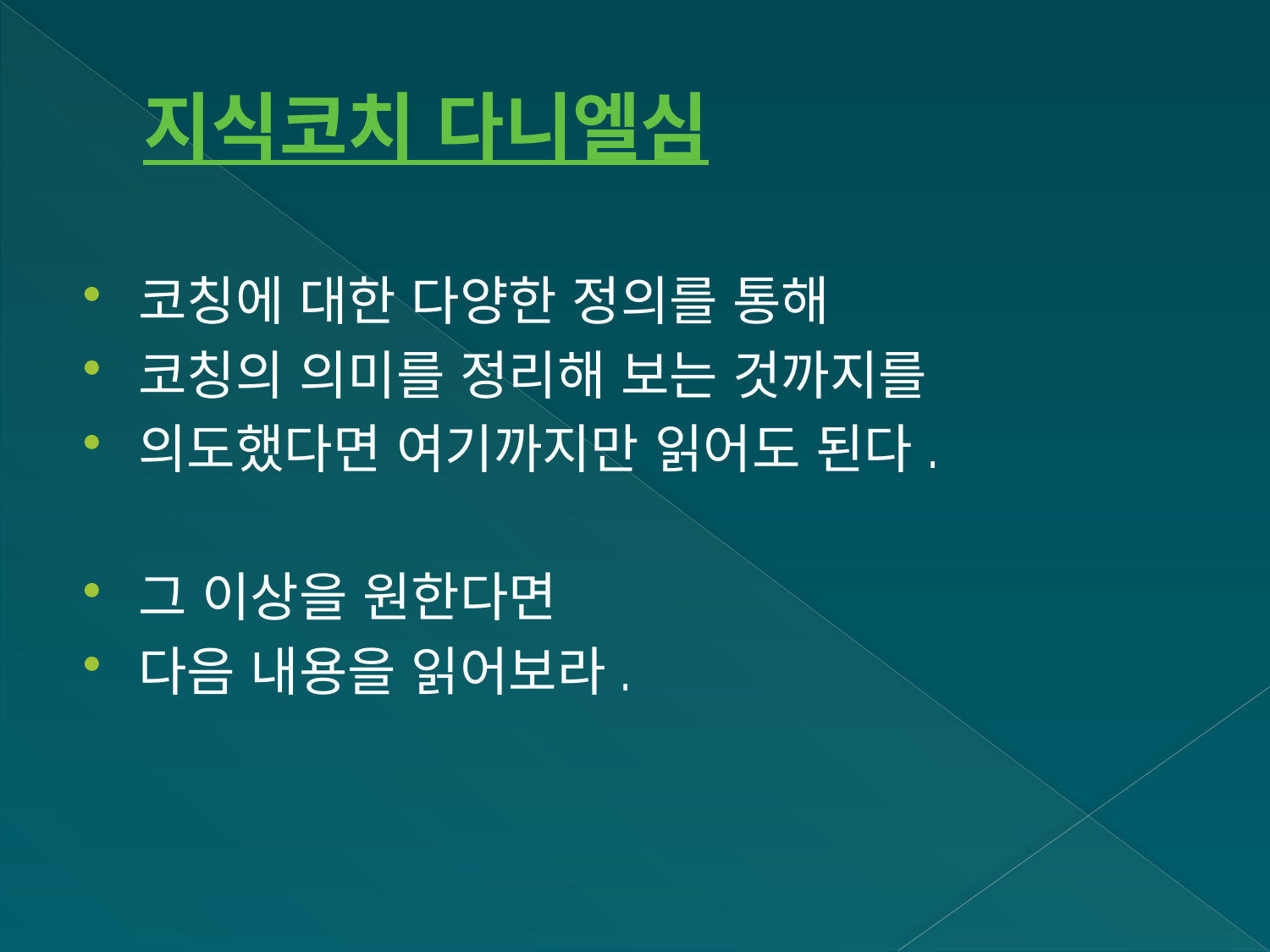

# 지식코치 다니엘심
코칭에 대한 다양한 정의를 통해
코칭의 의미를 정리해 보는 것까지를
의도했다면 여기까지만 읽어도 된다.

그 이상을 원한다면
다음 내용을 읽어보라.